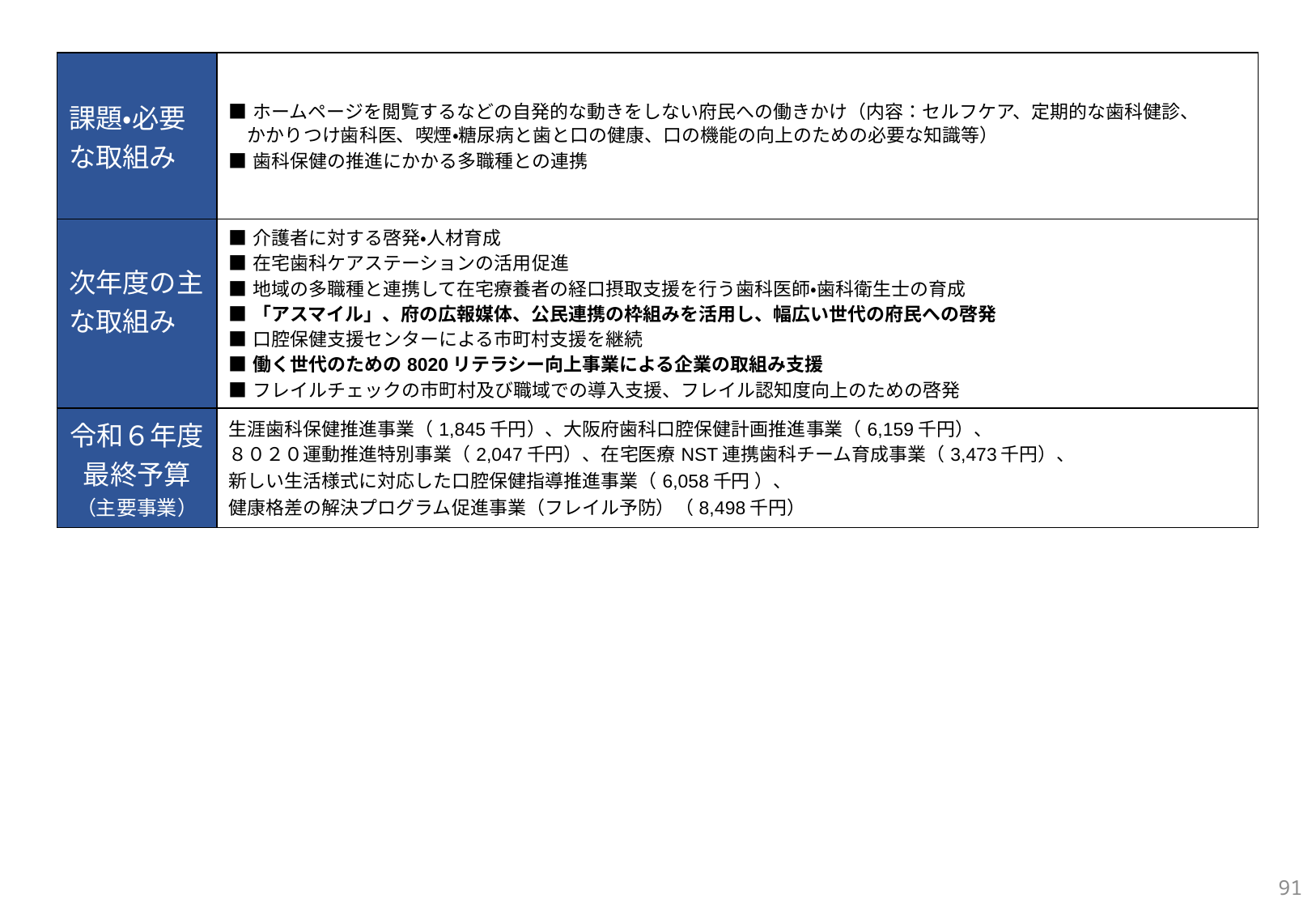

| 課題・必要な取組み | ■ホームページを閲覧するなどの自発的な動きをしない府民への働きかけ（内容：セルフケア、定期的な歯科健診、 　かかりつけ歯科医、喫煙・糖尿病と歯と口の健康、口の機能の向上のための必要な知識等） ■歯科保健の推進にかかる多職種との連携 |
| --- | --- |
| 次年度の主な取組み | ■介護者に対する啓発・人材育成 ■在宅歯科ケアステーションの活用促進 ■地域の多職種と連携して在宅療養者の経口摂取支援を行う歯科医師・歯科衛生士の育成 ■「アスマイル」、府の広報媒体、公民連携の枠組みを活用し、幅広い世代の府民への啓発 ■口腔保健支援センターによる市町村支援を継続 ■働く世代のための8020リテラシー向上事業による企業の取組み支援 ■フレイルチェックの市町村及び職域での導入支援、フレイル認知度向上のための啓発 |
| 令和６年度最終予算 （主要事業） | 生涯歯科保健推進事業（1,845千円）、大阪府歯科口腔保健計画推進事業（6,159千円）、 ８０２０運動推進特別事業（2,047千円）、在宅医療NST連携歯科チーム育成事業（3,473千円）、 新しい生活様式に対応した口腔保健指導推進事業（6,058千円 ）、 健康格差の解決プログラム促進事業（フレイル予防）（8,498千円） |
91